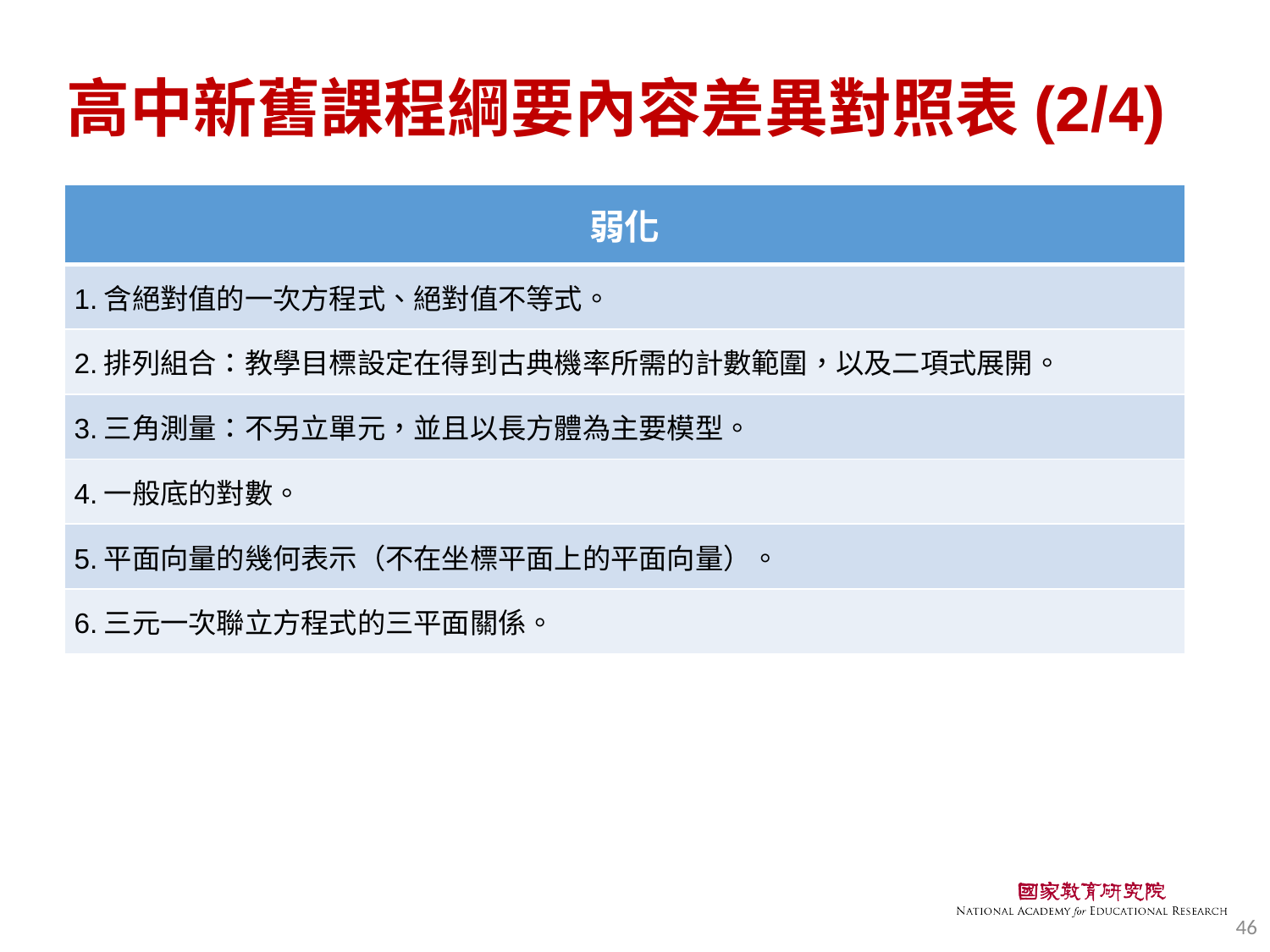

# 高中新舊課程綱要內容差異對照表(2/4)
| 弱化 |
| --- |
| 1.含絕對值的一次方程式、絕對值不等式。 |
| 2.排列組合：教學目標設定在得到古典機率所需的計數範圍，以及二項式展開。 |
| 3.三角測量：不另立單元，並且以長方體為主要模型。 |
| 4.一般底的對數。 |
| 5.平面向量的幾何表示（不在坐標平面上的平面向量）。 |
| 6.三元一次聯立方程式的三平面關係。 |
46